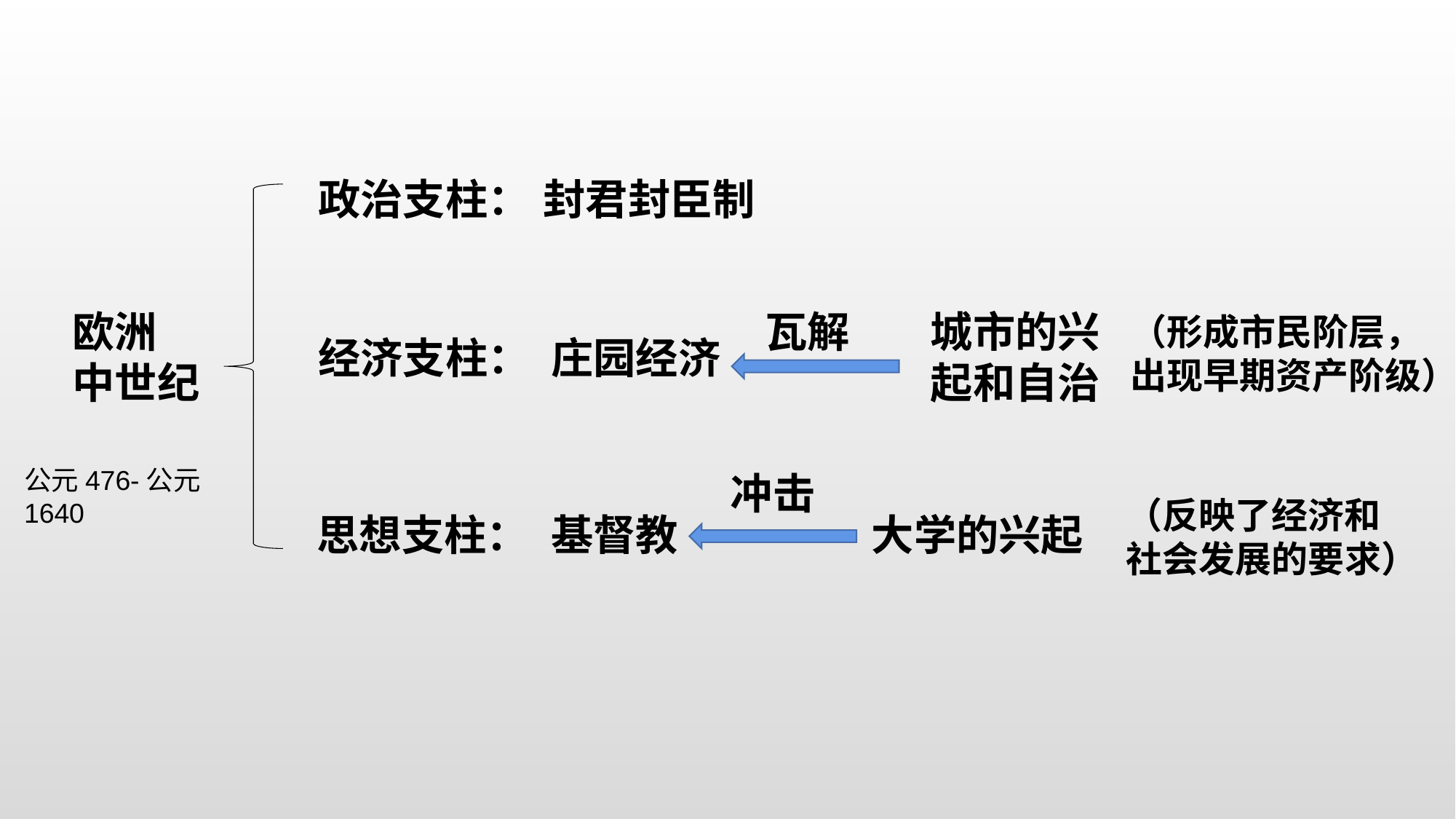

政治支柱：
封君封臣制

欧洲
中世纪
瓦解
城市的兴
起和自治
（形成市民阶层，
出现早期资产阶级）
庄园经济
经济支柱：

公元476-公元1640
冲击
（反映了经济和
社会发展的要求）
思想支柱：
基督教
大学的兴起